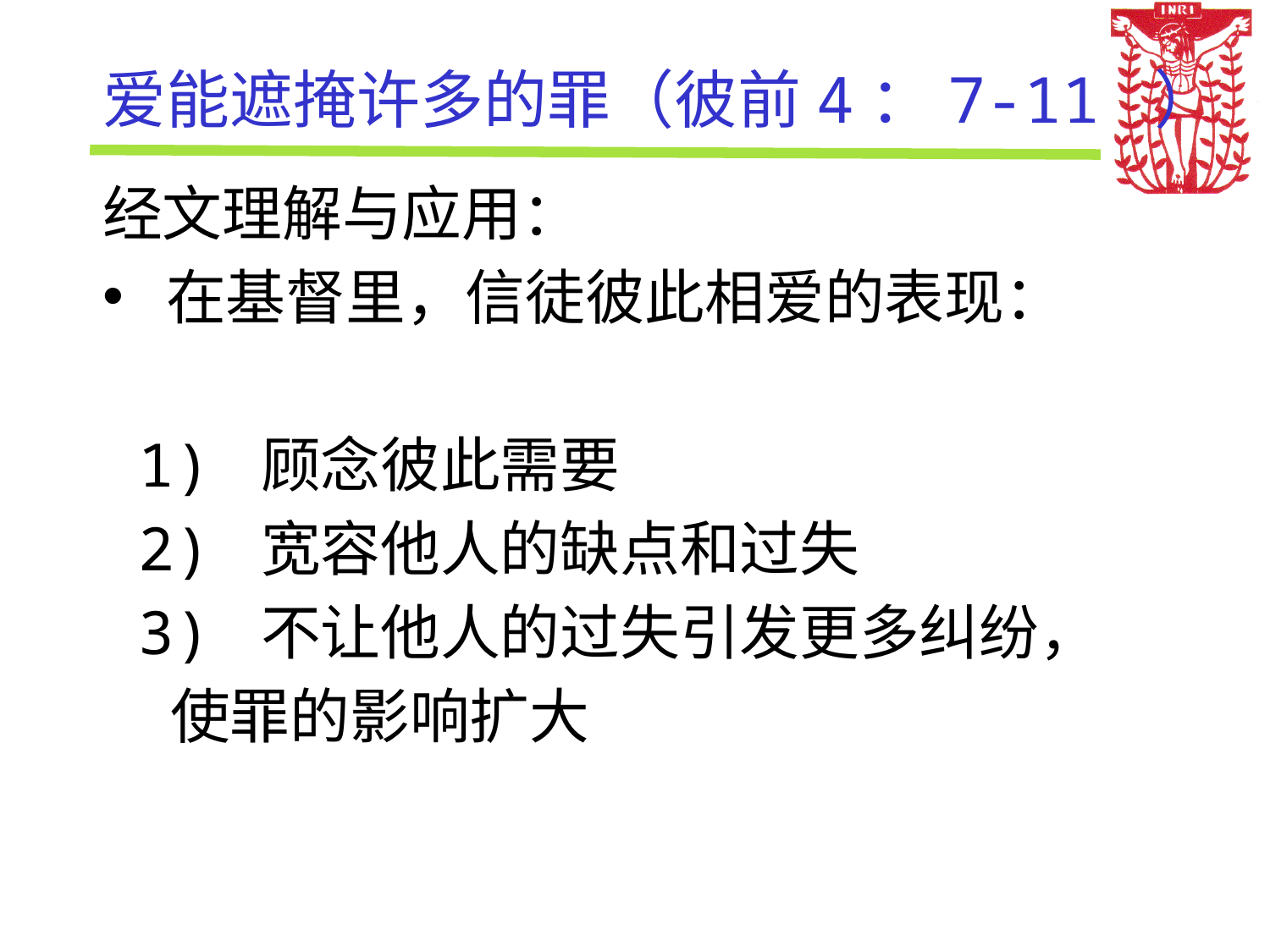

# 爱能遮掩许多的罪（彼前4：7-11 ）
经文理解与应用：
在基督里，信徒彼此相爱的表现：

 1) 顾念彼此需要
 2) 宽容他人的缺点和过失
 3) 不让他人的过失引发更多纠纷，
    使罪的影响扩大